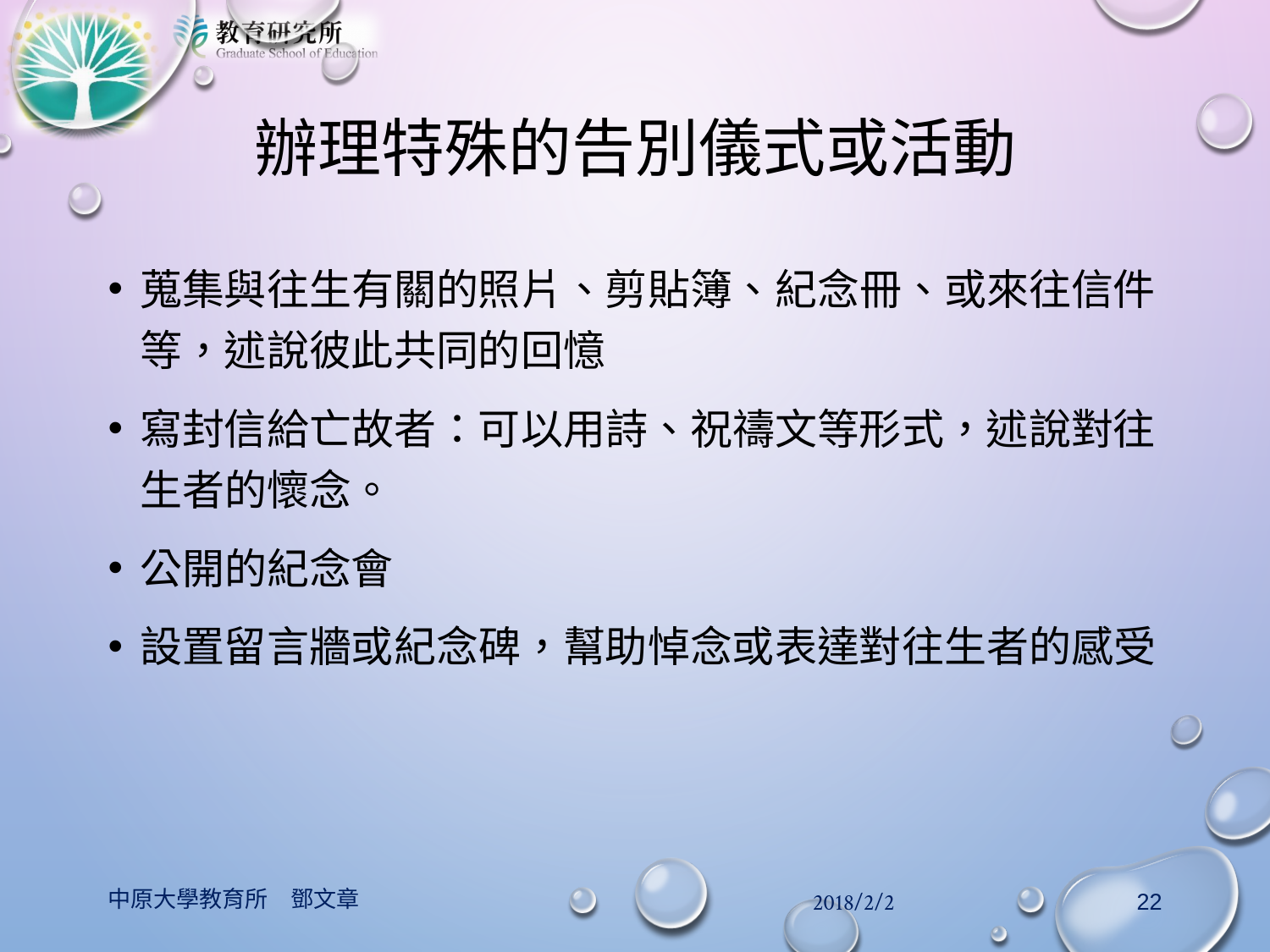

# 辦理特殊的告別儀式或活動
蒐集與往生有關的照片、剪貼簿、紀念冊、或來往信件等，述說彼此共同的回憶
寫封信給亡故者：可以用詩、祝禱文等形式，述說對往生者的懷念。
公開的紀念會
設置留言牆或紀念碑，幫助悼念或表達對往生者的感受

中原大學教育所　鄧文章
2018/2/2
22